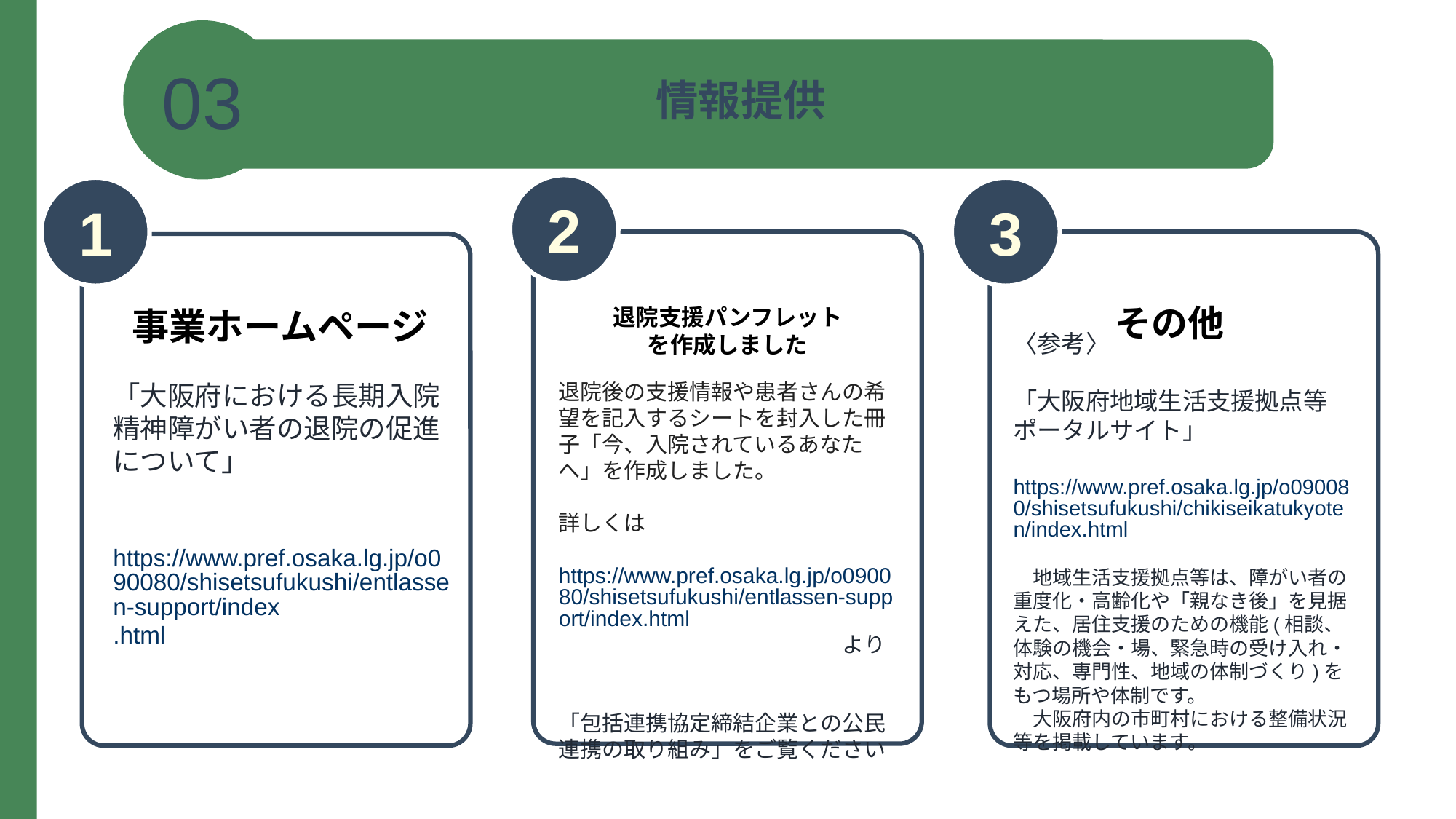

03

情報提供
2
1
3

その他
事業ホームページ
退院支援パンフレット
を作成しました
〈参考〉

「大阪府地域生活支援拠点等ポータルサイト」

https://www.pref.osaka.lg.jp/o090080/shisetsufukushi/chikiseikatukyoten/index.html

　地域生活支援拠点等は、障がい者の重度化・高齢化や「親なき後」を見据えた、居住支援のための機能(相談、体験の機会・場、緊急時の受け入れ・対応、専門性、地域の体制づくり)をもつ場所や体制です。
　大阪府内の市町村における整備状況等を掲載しています。
「大阪府における長期入院精神障がい者の退院の促進について」

https://www.pref.osaka.lg.jp/o090080/shisetsufukushi/entlassen-support/index.html

退院後の支援情報や患者さんの希望を記入するシートを封入した冊子「今、入院されているあなたへ」を作成しました。
詳しくは
https://www.pref.osaka.lg.jp/o090080/shisetsufukushi/entlassen-support/index.html
　　　　　　　　　　　　　より
「包括連携協定締結企業との公民連携の取り組み」をご覧ください